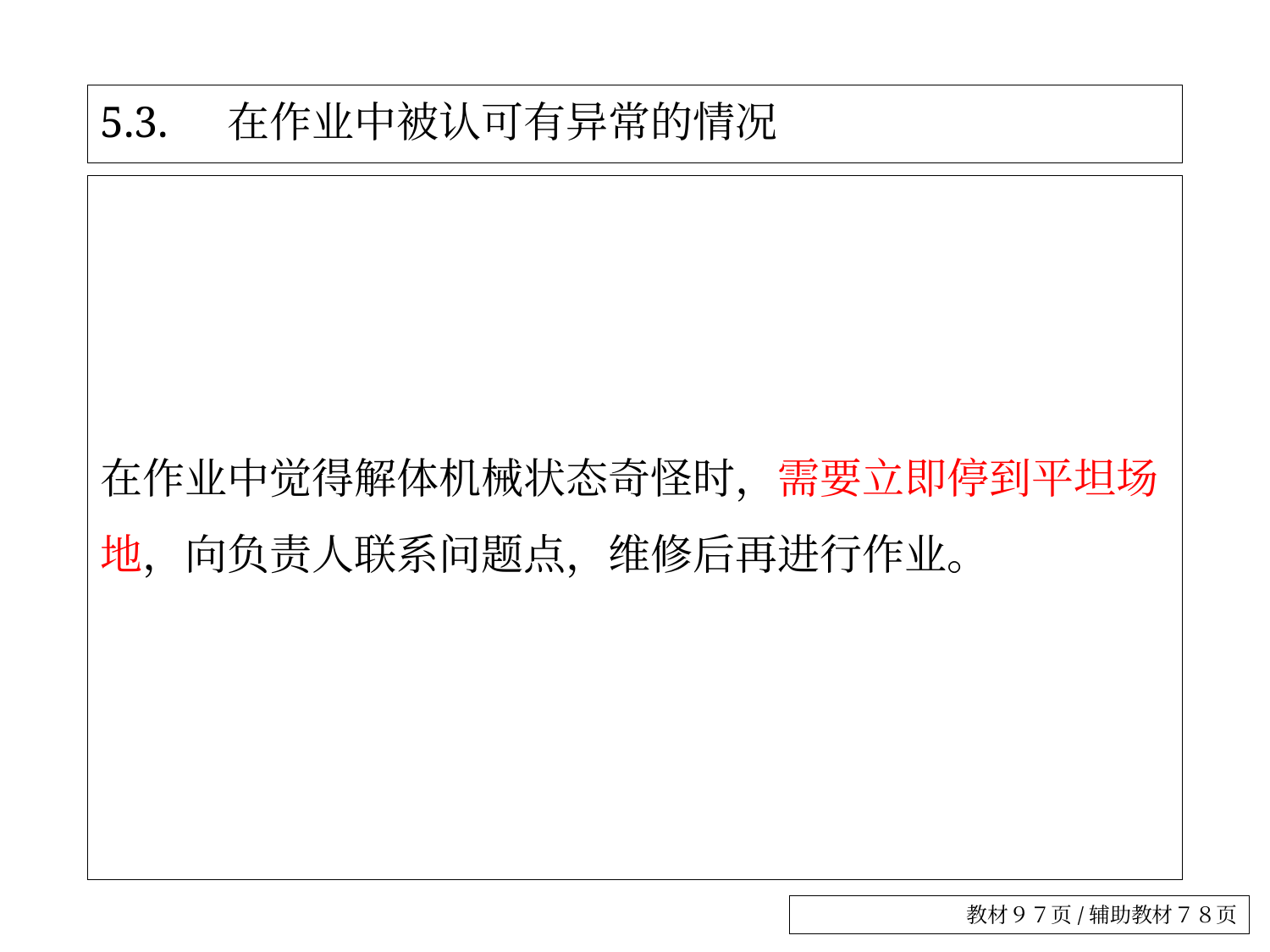

# 5.3.	在作业中被认可有异常的情况
在作业中觉得解体机械状态奇怪时，需要立即停到平坦场地，向负责人联系问题点，维修后再进行作业。
教材９７页/辅助教材７８页